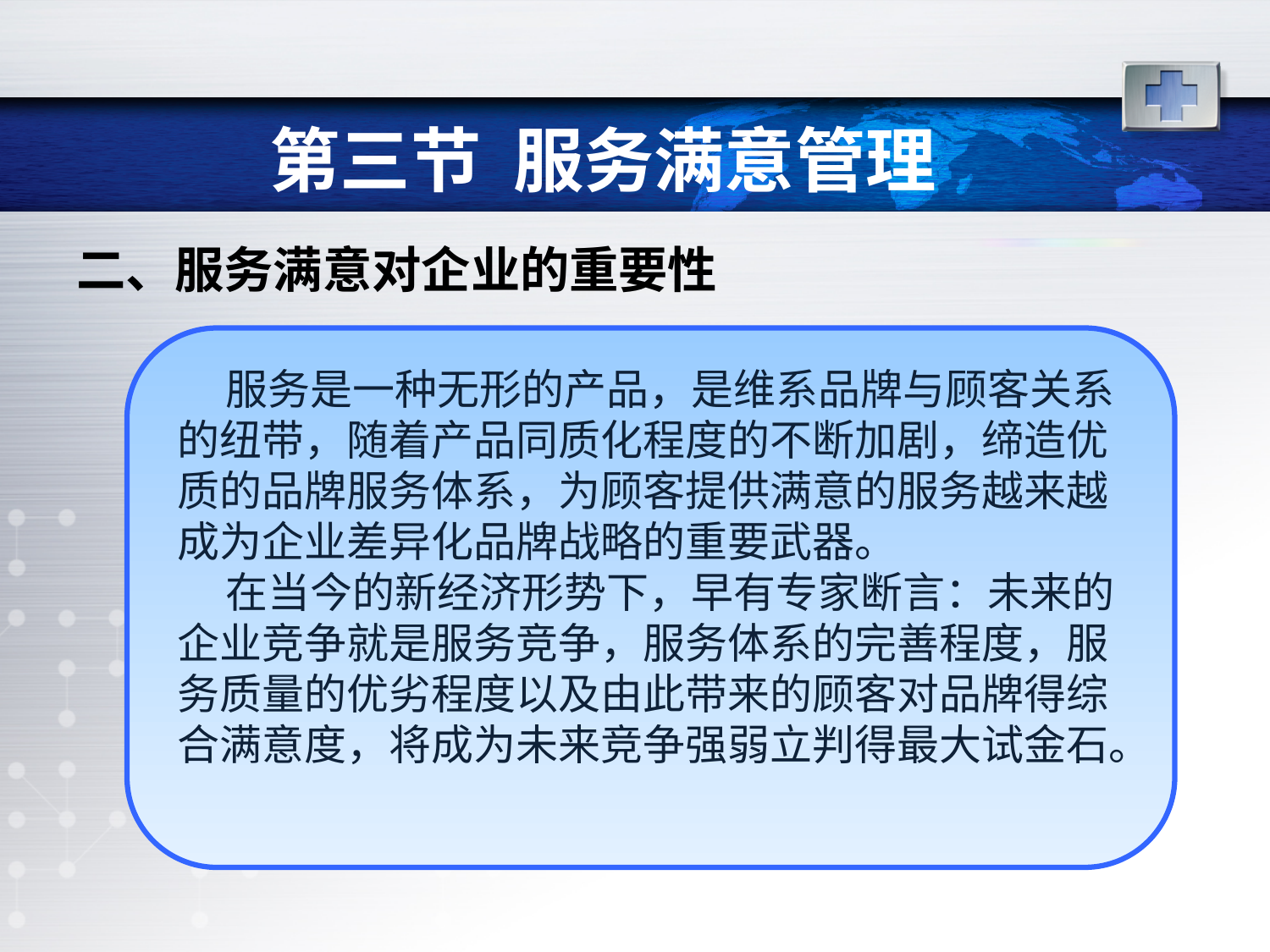

# 第三节  服务满意管理
二、服务满意对企业的重要性

    服务是一种无形的产品，是维系品牌与顾客关系的纽带，随着产品同质化程度的不断加剧，缔造优质的品牌服务体系，为顾客提供满意的服务越来越成为企业差异化品牌战略的重要武器。
    在当今的新经济形势下，早有专家断言：未来的企业竞争就是服务竞争，服务体系的完善程度，服务质量的优劣程度以及由此带来的顾客对品牌得综合满意度，将成为未来竞争强弱立判得最大试金石。